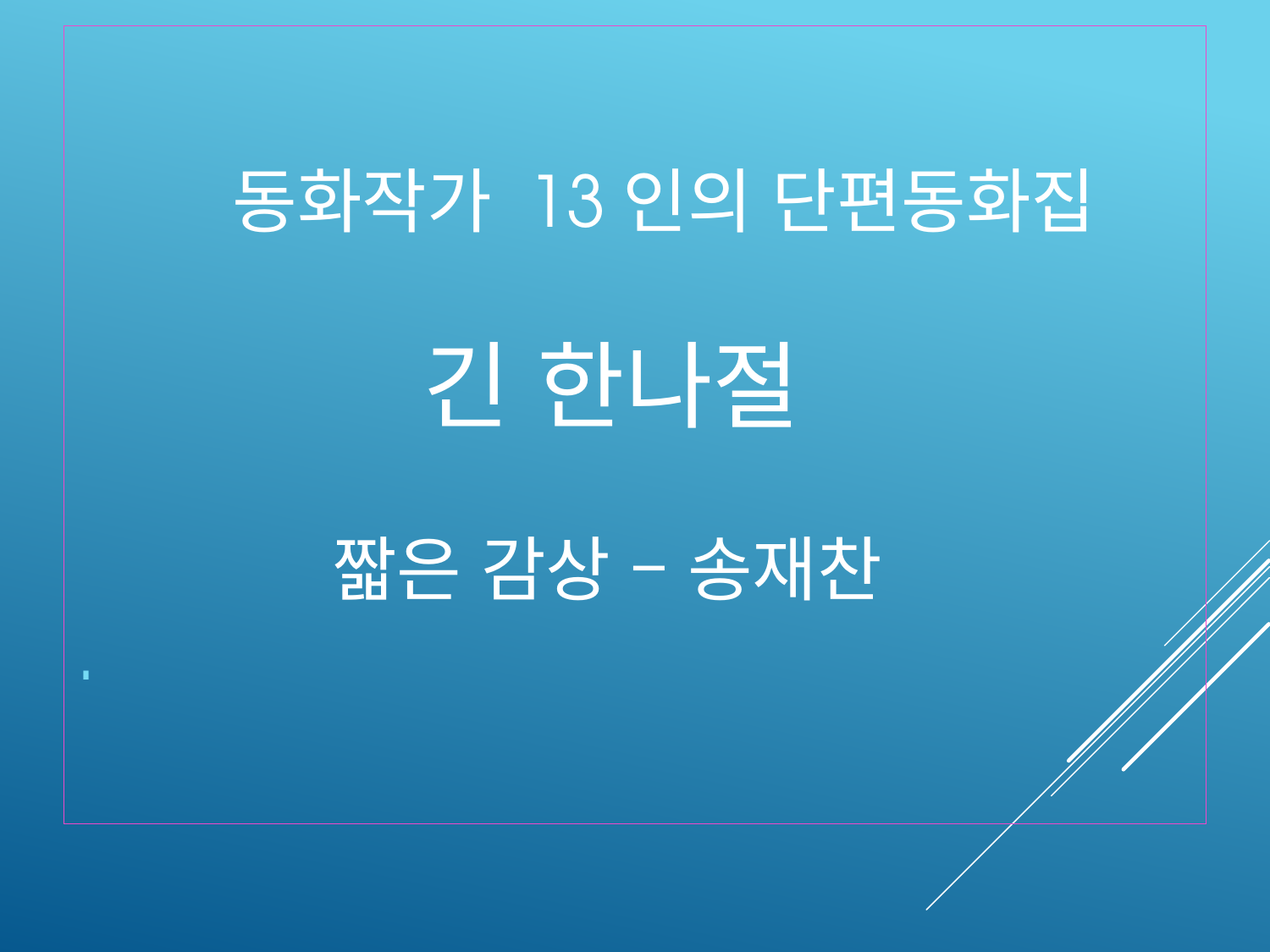

# 동화작가 13인의 단편동화집 긴 한나절 짧은 감상 – 송재찬 .